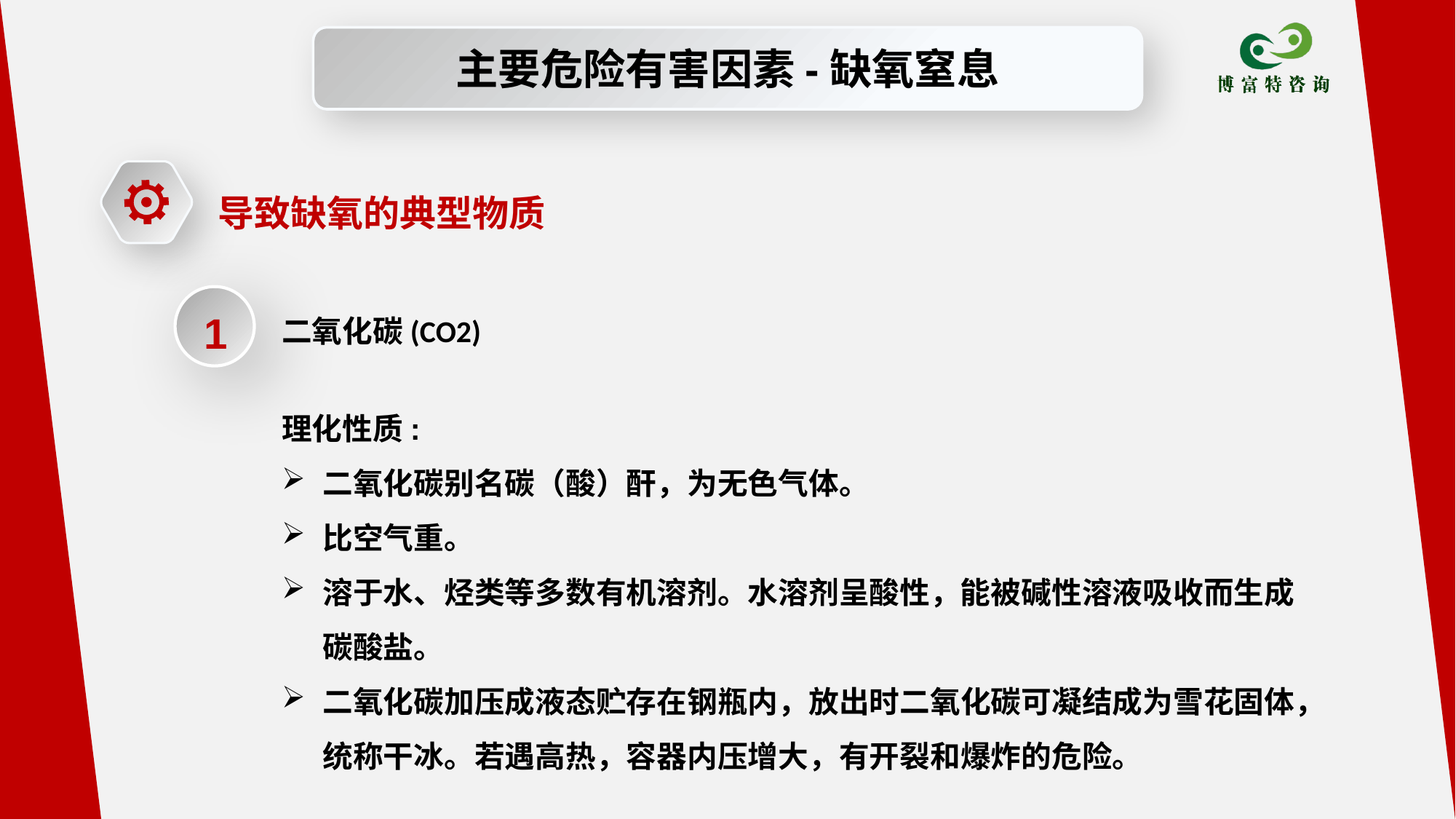

主要危险有害因素-缺氧窒息

导致缺氧的典型物质

1

二氧化碳(CO2)
理化性质:
二氧化碳别名碳（酸）酐，为无色气体。
比空气重。
溶于水、烃类等多数有机溶剂。水溶剂呈酸性，能被碱性溶液吸收而生成碳酸盐。
二氧化碳加压成液态贮存在钢瓶内，放出时二氧化碳可凝结成为雪花固体，统称干冰。若遇高热，容器内压增大，有开裂和爆炸的危险。